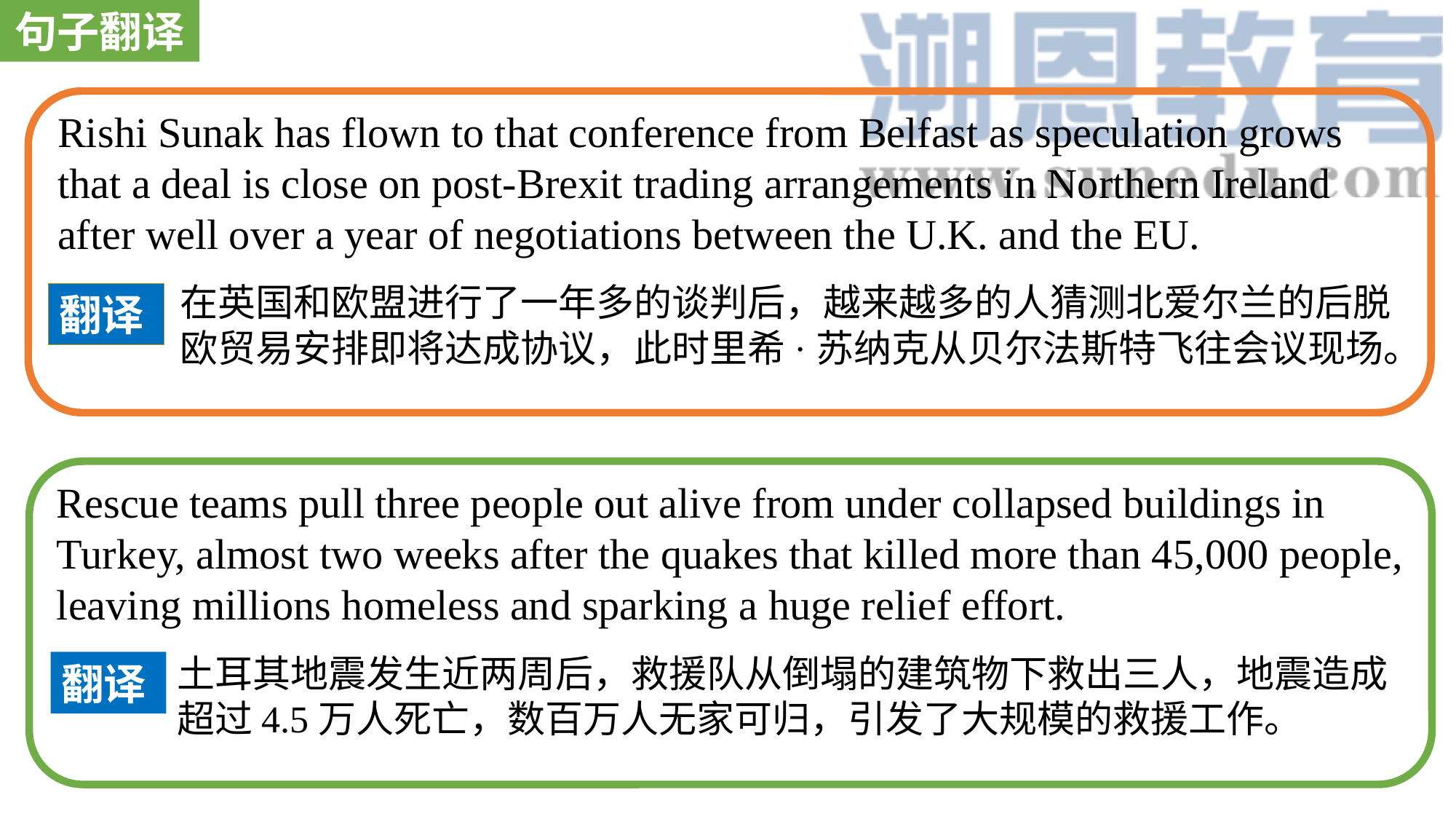

句子翻译

Rishi Sunak has flown to that conference from Belfast as speculation grows that a deal is close on post-Brexit trading arrangements in Northern Ireland after well over a year of negotiations between the U.K. and the EU.
在英国和欧盟进行了一年多的谈判后，越来越多的人猜测北爱尔兰的后脱欧贸易安排即将达成协议，此时里希·苏纳克从贝尔法斯特飞往会议现场。
翻译

Rescue teams pull three people out alive from under collapsed buildings in Turkey, almost two weeks after the quakes that killed more than 45,000 people, leaving millions homeless and sparking a huge relief effort.
土耳其地震发生近两周后，救援队从倒塌的建筑物下救出三人，地震造成超过4.5万人死亡，数百万人无家可归，引发了大规模的救援工作。
翻译